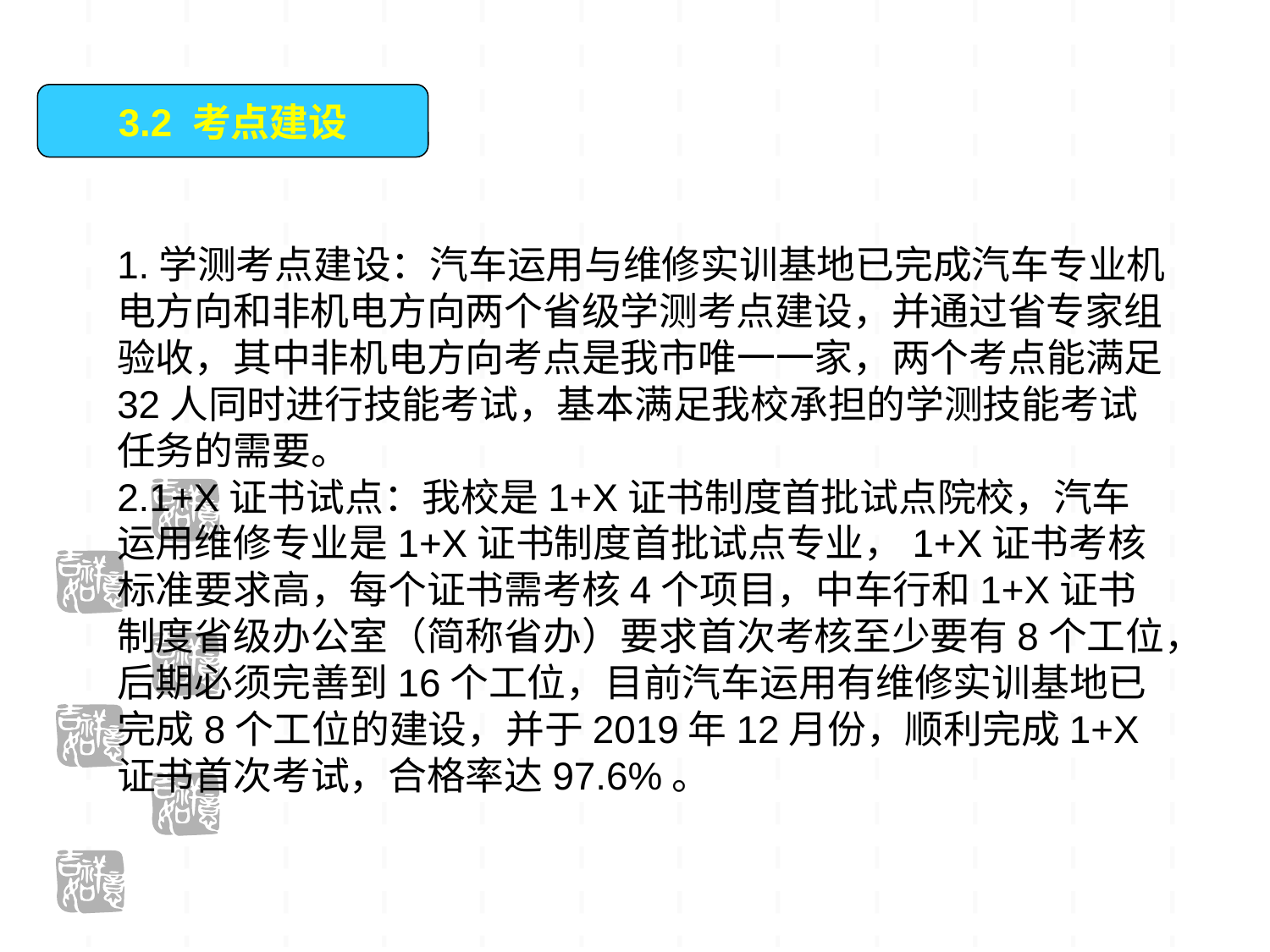

3.2 考点建设
1.学测考点建设：汽车运用与维修实训基地已完成汽车专业机电方向和非机电方向两个省级学测考点建设，并通过省专家组验收，其中非机电方向考点是我市唯一一家，两个考点能满足32人同时进行技能考试，基本满足我校承担的学测技能考试任务的需要。
2.1+X证书试点：我校是1+X证书制度首批试点院校，汽车运用维修专业是1+X证书制度首批试点专业，1+X证书考核标准要求高，每个证书需考核4个项目，中车行和1+X证书制度省级办公室（简称省办）要求首次考核至少要有8个工位，后期必须完善到16个工位，目前汽车运用有维修实训基地已完成8个工位的建设，并于2019年12月份，顺利完成1+X证书首次考试，合格率达97.6%。